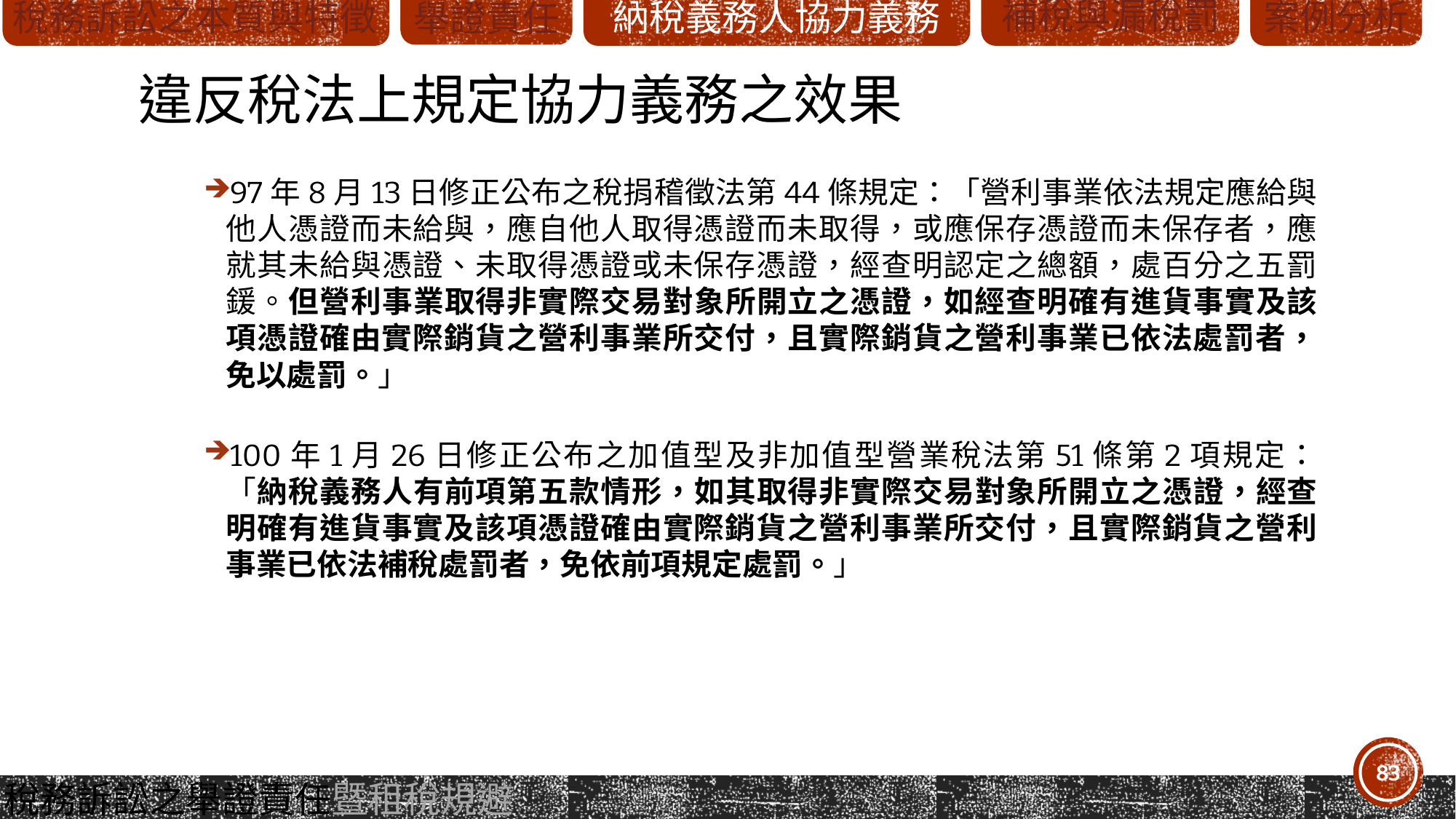

# 違反稅法上規定協力義務之效果

97年8月13日修正公布之稅捐稽徵法第44條規定：「營利事業依法規定應給與他人憑證而未給與，應自他人取得憑證而未取得，或應保存憑證而未保存者，應就其未給與憑證、未取得憑證或未保存憑證，經查明認定之總額，處百分之五罰鍰。但營利事業取得非實際交易對象所開立之憑證，如經查明確有進貨事實及該項憑證確由實際銷貨之營利事業所交付，且實際銷貨之營利事業已依法處罰者，免以處罰。」

100年1月26日修正公布之加值型及非加值型營業稅法第51條第2項規定：「納稅義務人有前項第五款情形，如其取得非實際交易對象所開立之憑證，經查明確有進貨事實及該項憑證確由實際銷貨之營利事業所交付，且實際銷貨之營利事業已依法補稅處罰者，免依前項規定處罰。」
83